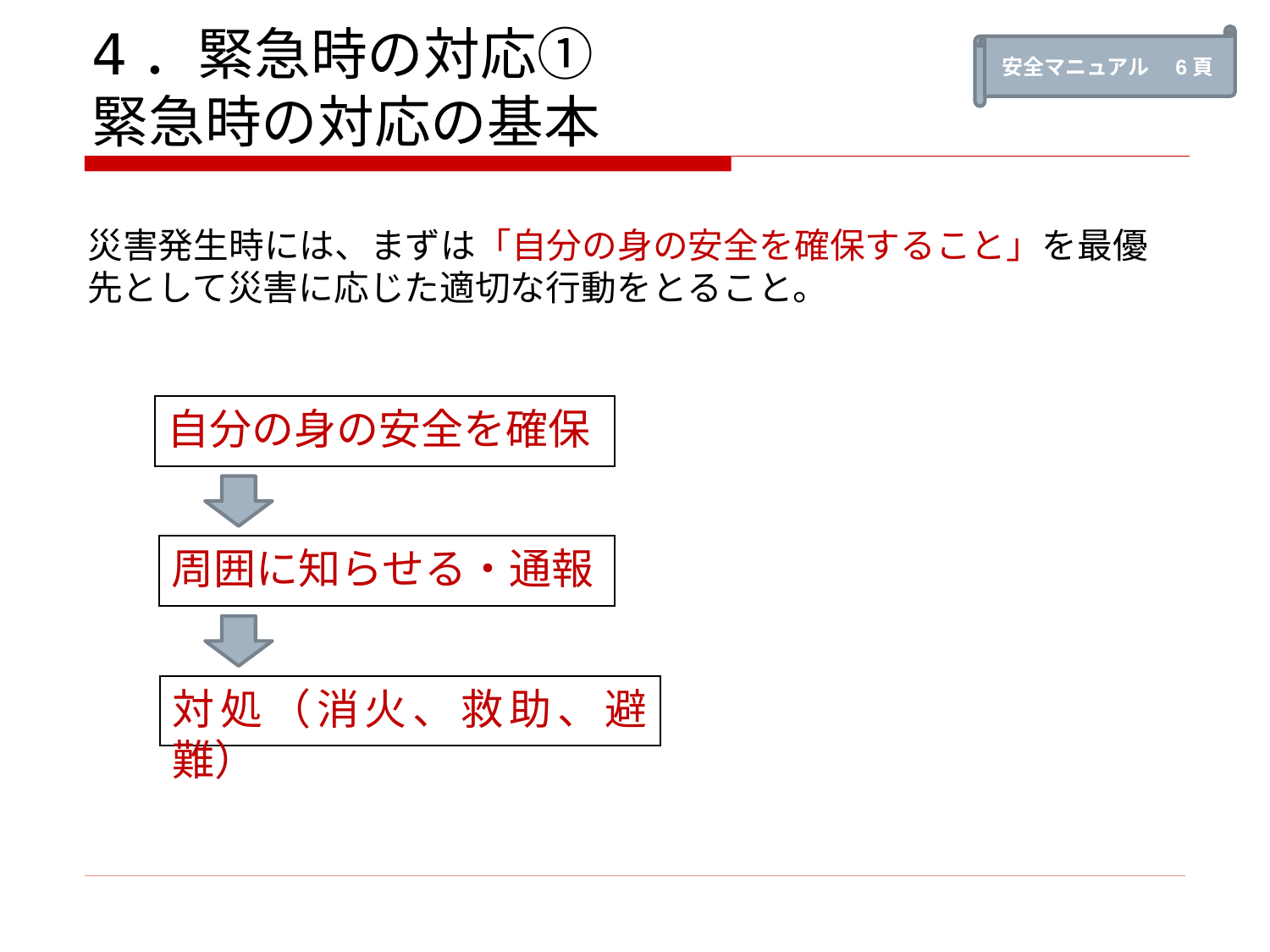

安全マニュアル　6頁
4．緊急時の対応①　
緊急時の対応の基本

災害発生時には、まずは「自分の身の安全を確保すること」を最優先として災害に応じた適切な行動をとること。
自分の身の安全を確保

周囲に知らせる・通報

対処（消火、救助、避難）